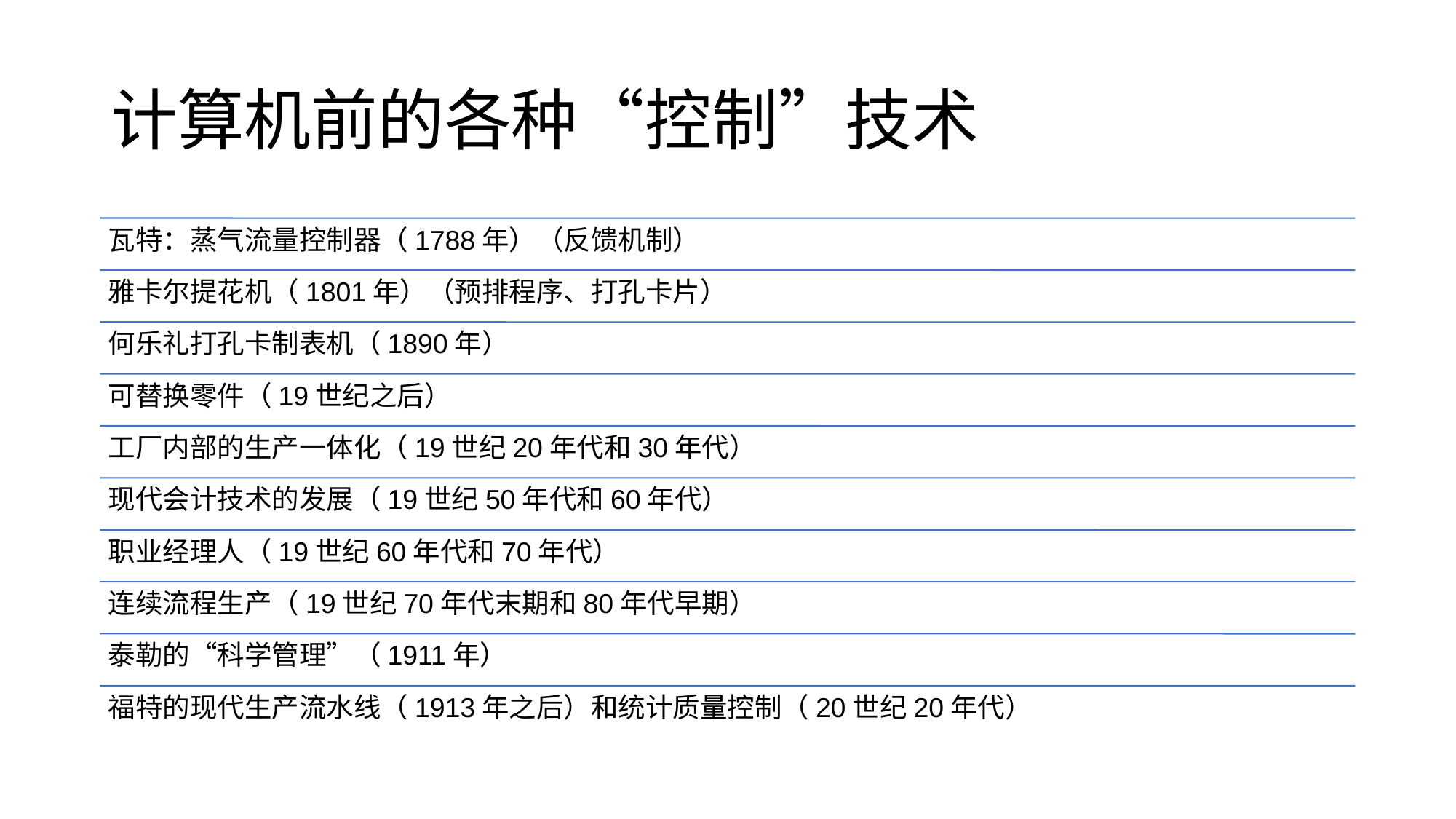

# 计算机前的各种“控制”技术
瓦特：蒸气流量控制器（1788年）（反馈机制）
雅卡尔提花机（1801年）（预排程序、打孔卡片）
何乐礼打孔卡制表机（1890年）
可替换零件（19世纪之后）
工厂内部的生产一体化（19世纪20年代和30年代）
现代会计技术的发展（19世纪50年代和60年代）
职业经理人（19世纪60年代和70年代）
连续流程生产（19世纪70年代末期和80年代早期）
泰勒的“科学管理”（1911年）
福特的现代生产流水线（1913年之后）和统计质量控制（20世纪20年代）